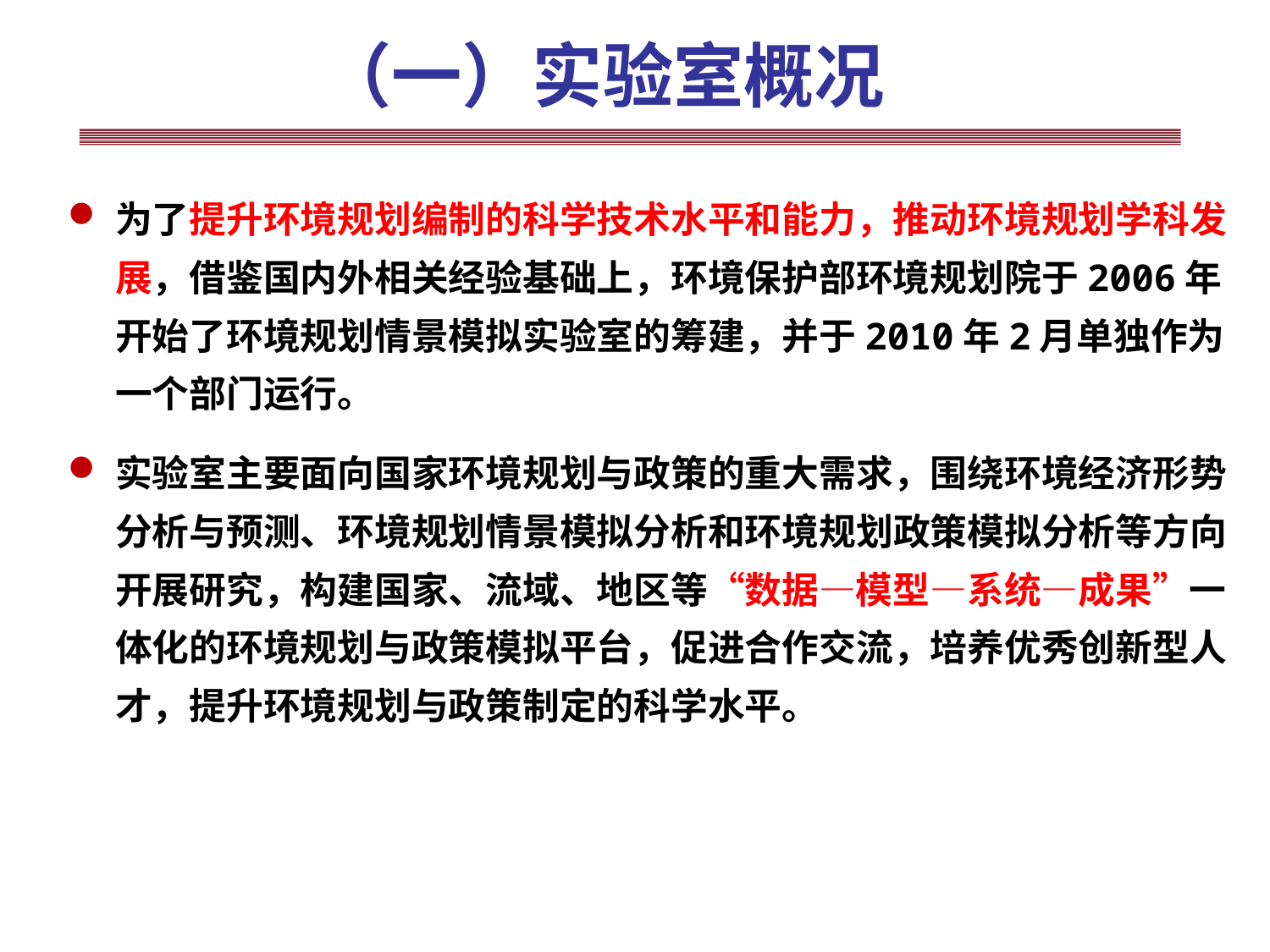

# （一）实验室概况

为了提升环境规划编制的科学技术水平和能力，推动环境规划学科发展，借鉴国内外相关经验基础上，环境保护部环境规划院于2006年开始了环境规划情景模拟实验室的筹建，并于2010年2月单独作为一个部门运行。
实验室主要面向国家环境规划与政策的重大需求，围绕环境经济形势分析与预测、环境规划情景模拟分析和环境规划政策模拟分析等方向开展研究，构建国家、流域、地区等“数据—模型—系统—成果”一体化的环境规划与政策模拟平台，促进合作交流，培养优秀创新型人才，提升环境规划与政策制定的科学水平。